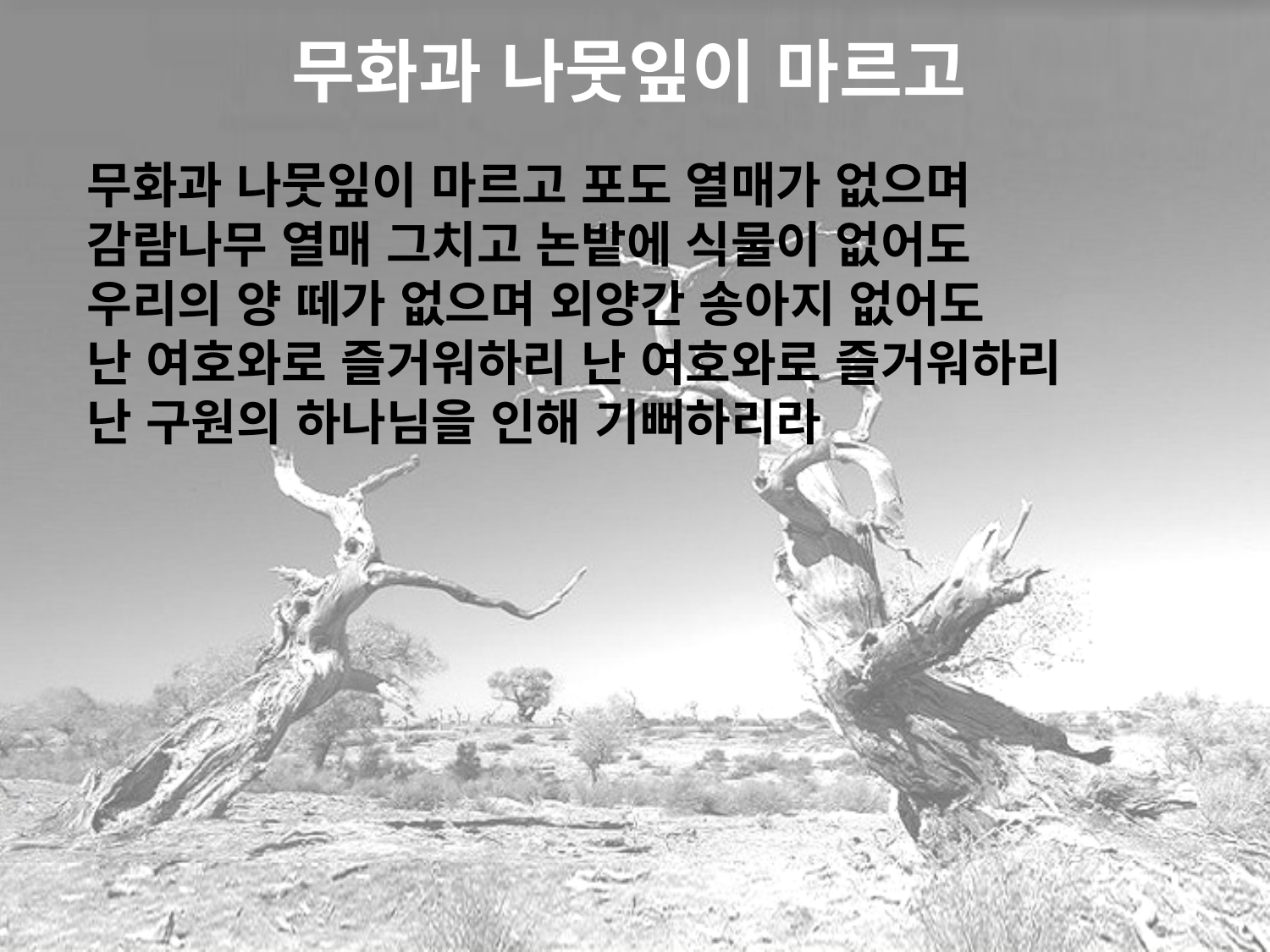

# 무화과 나뭇잎이 마르고
무화과 나뭇잎이 마르고 포도 열매가 없으며
감람나무 열매 그치고 논밭에 식물이 없어도
우리의 양 떼가 없으며 외양간 송아지 없어도
난 여호와로 즐거워하리 난 여호와로 즐거워하리
난 구원의 하나님을 인해 기뻐하리라